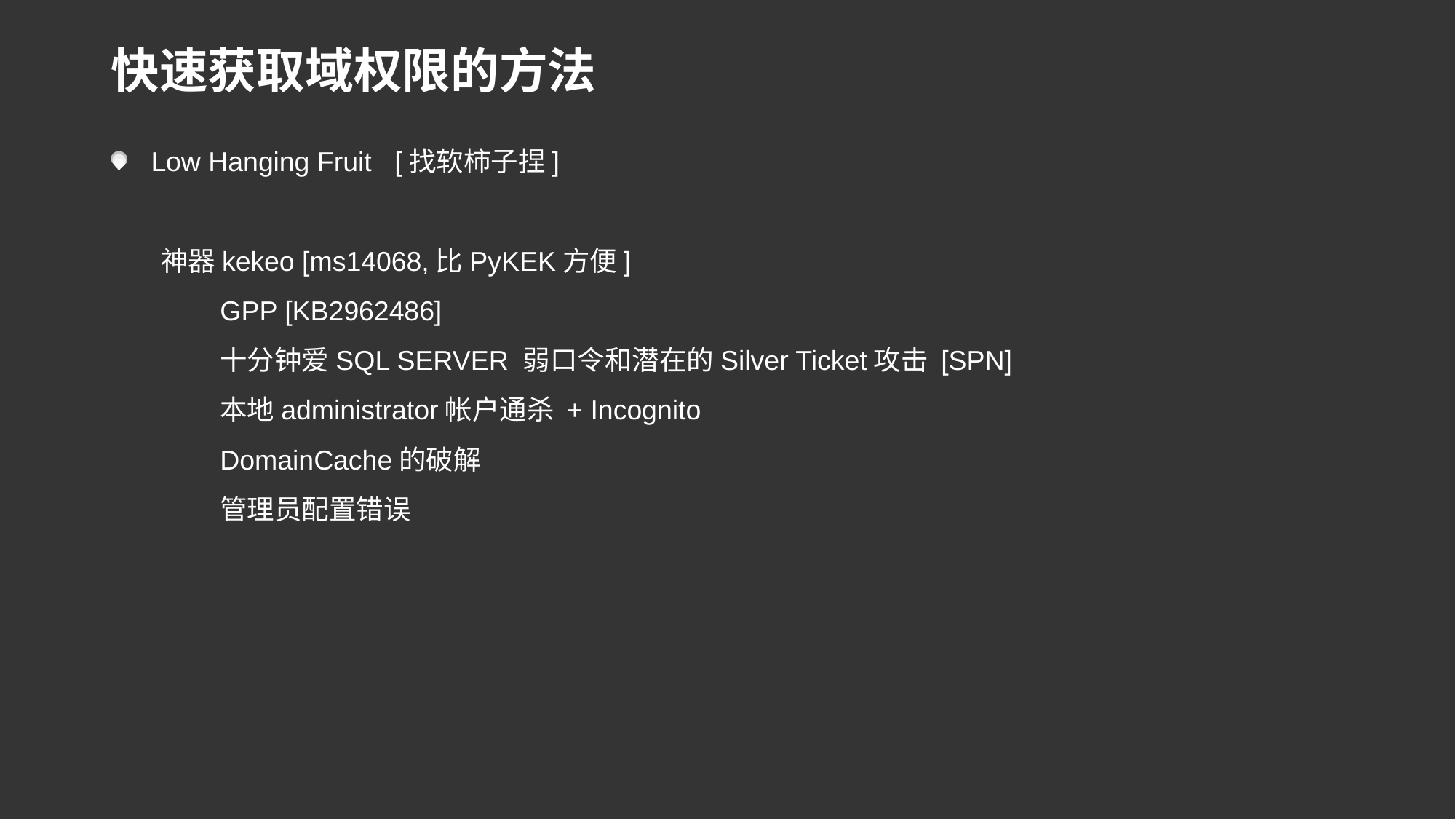

# 快速获取域权限的方法
 Low Hanging Fruit   [找软柿子捏]

       神器kekeo [ms14068,比PyKEK方便]
 	GPP [KB2962486]
	十分钟爱SQL SERVER 弱口令和潜在的Silver Ticket攻击 [SPN]
	本地administrator帐户通杀 + Incognito
	DomainCache的破解
	管理员配置错误